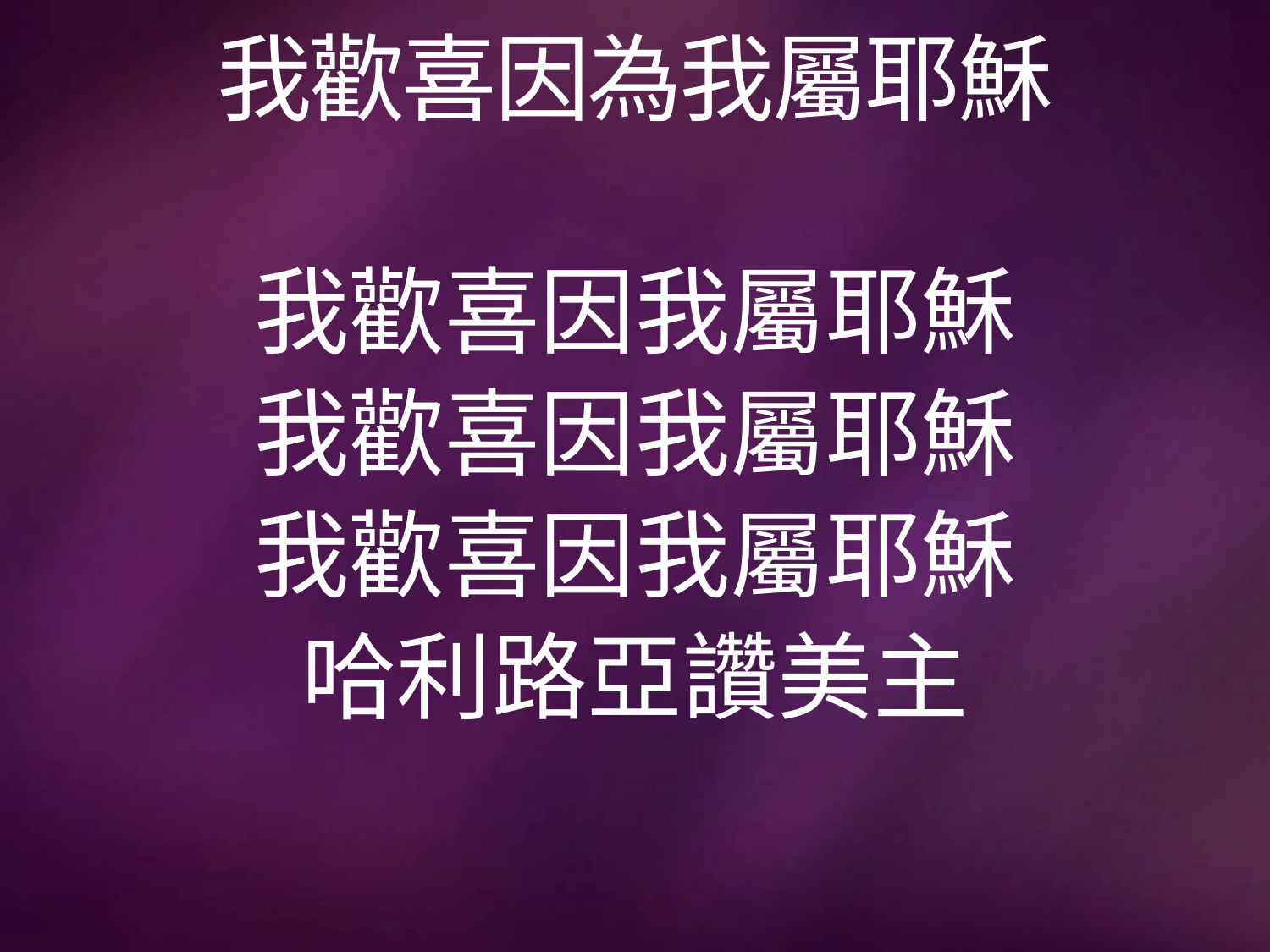

# 我歡喜因為我屬耶穌
我歡喜因我屬耶穌
我歡喜因我屬耶穌
我歡喜因我屬耶穌
哈利路亞讚美主